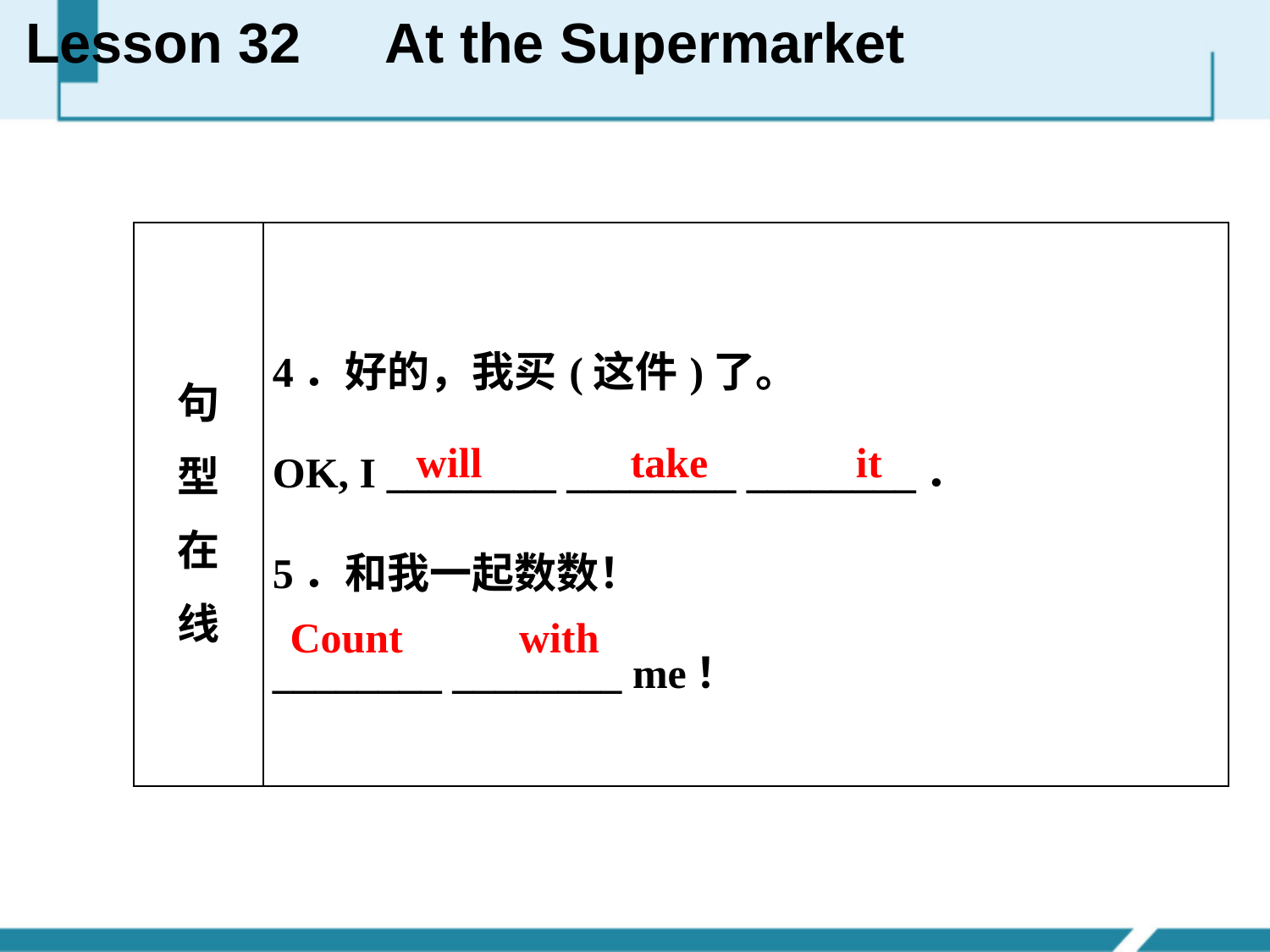

Lesson 32　At the Supermarket
| 句 型 在 线 | 4．好的，我买(这件)了。 OK, I \_\_\_\_\_\_\_\_ \_\_\_\_\_\_\_\_ \_\_\_\_\_\_\_\_． 5．和我一起数数！ \_\_\_\_\_\_\_\_ \_\_\_\_\_\_\_\_ me！ |
| --- | --- |

will              take              it
Count           with